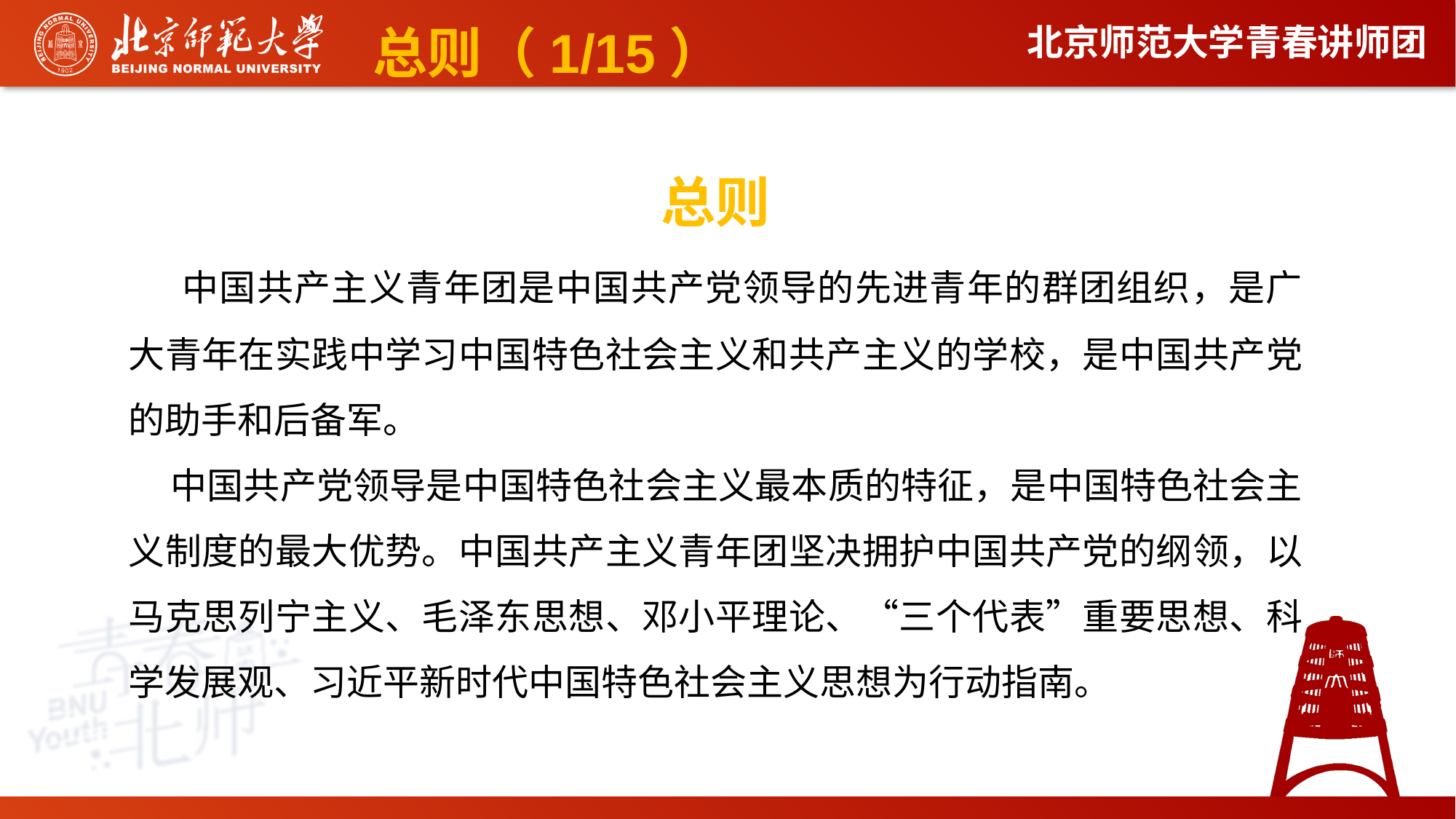

总则（1/15）

总则
    中国共产主义青年团是中国共产党领导的先进青年的群团组织，是广大青年在实践中学习中国特色社会主义和共产主义的学校，是中国共产党的助手和后备军。
    中国共产党领导是中国特色社会主义最本质的特征，是中国特色社会主义制度的最大优势。中国共产主义青年团坚决拥护中国共产党的纲领，以马克思列宁主义、毛泽东思想、邓小平理论、“三个代表”重要思想、科学发展观、习近平新时代中国特色社会主义思想为行动指南。